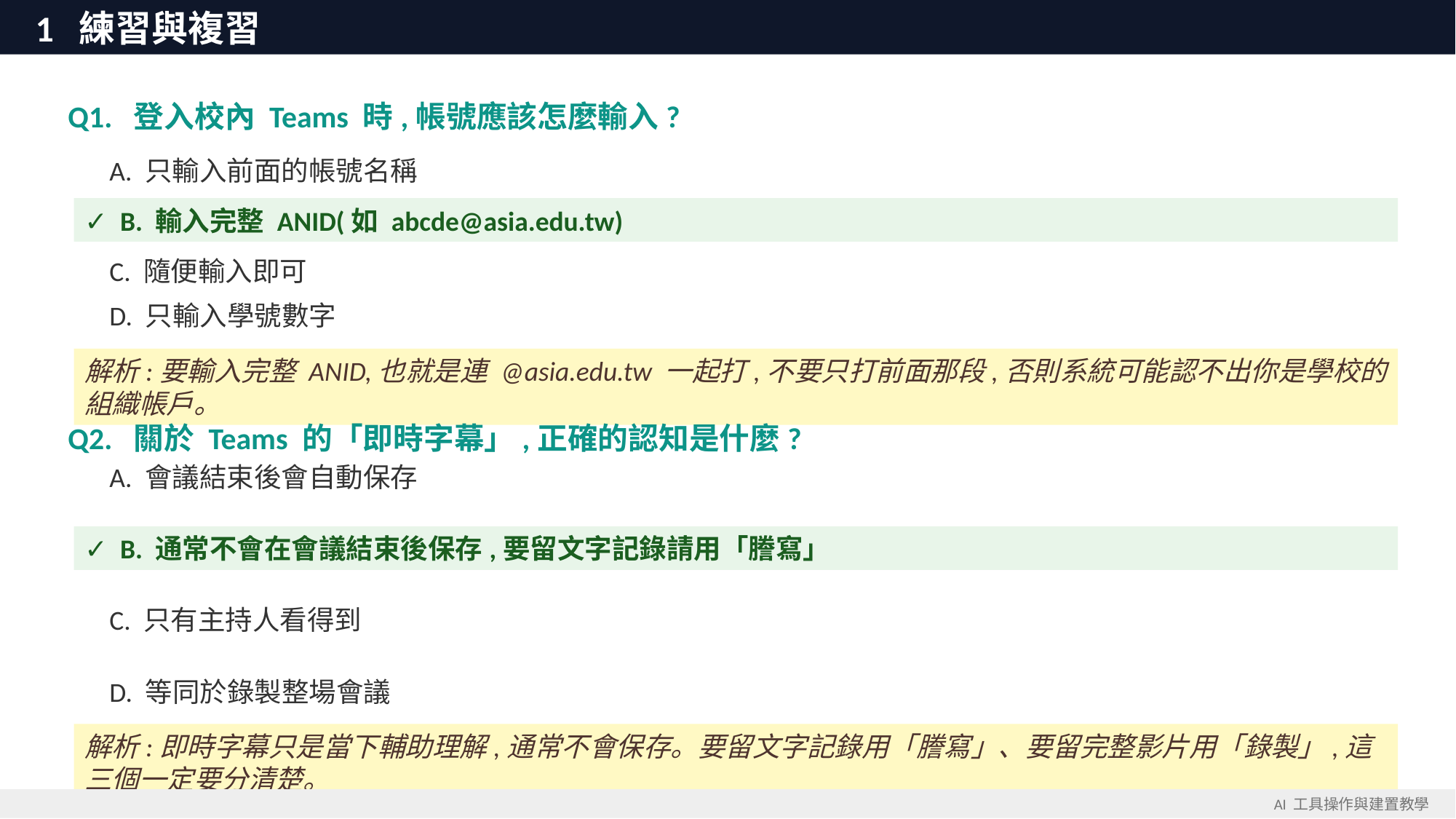

1  練習與複習
Q1.  登入校內 Teams 時,帳號應該怎麼輸入?
    A. 只輸入前面的帳號名稱
✓  B. 輸入完整 ANID(如 abcde@asia.edu.tw)
    C. 隨便輸入即可
    D. 只輸入學號數字
解析:要輸入完整 ANID,也就是連 @asia.edu.tw 一起打,不要只打前面那段,否則系統可能認不出你是學校的組織帳戶。
Q2.  關於 Teams 的「即時字幕」,正確的認知是什麼?
    A. 會議結束後會自動保存
✓  B. 通常不會在會議結束後保存,要留文字記錄請用「謄寫」
    C. 只有主持人看得到
    D. 等同於錄製整場會議
解析:即時字幕只是當下輔助理解,通常不會保存。要留文字記錄用「謄寫」、要留完整影片用「錄製」,這三個一定要分清楚。
AI 工具操作與建置教學